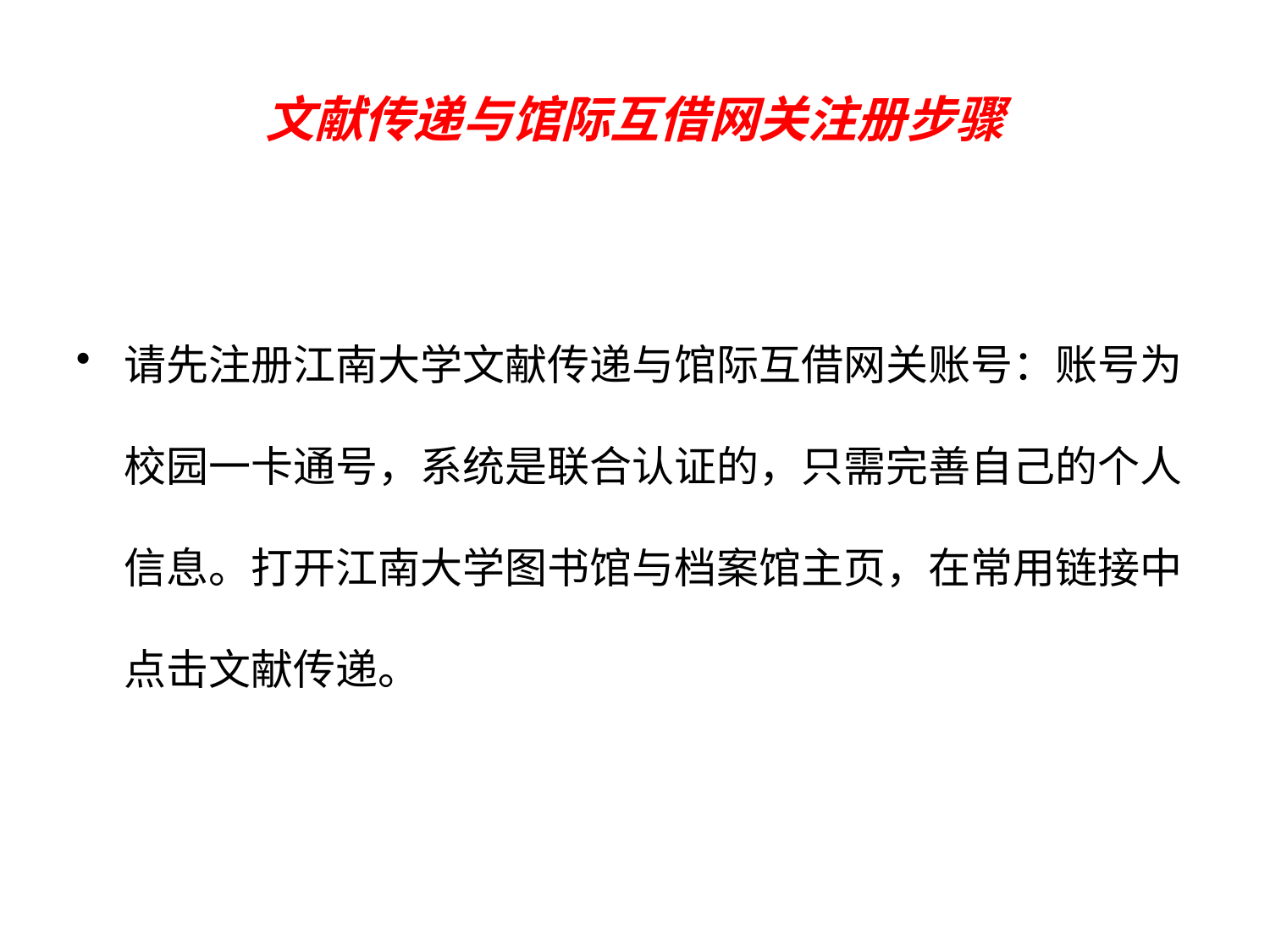

# 文献传递与馆际互借网关注册步骤

请先注册江南大学文献传递与馆际互借网关账号：账号为校园一卡通号，系统是联合认证的，只需完善自己的个人信息。打开江南大学图书馆与档案馆主页，在常用链接中点击文献传递。